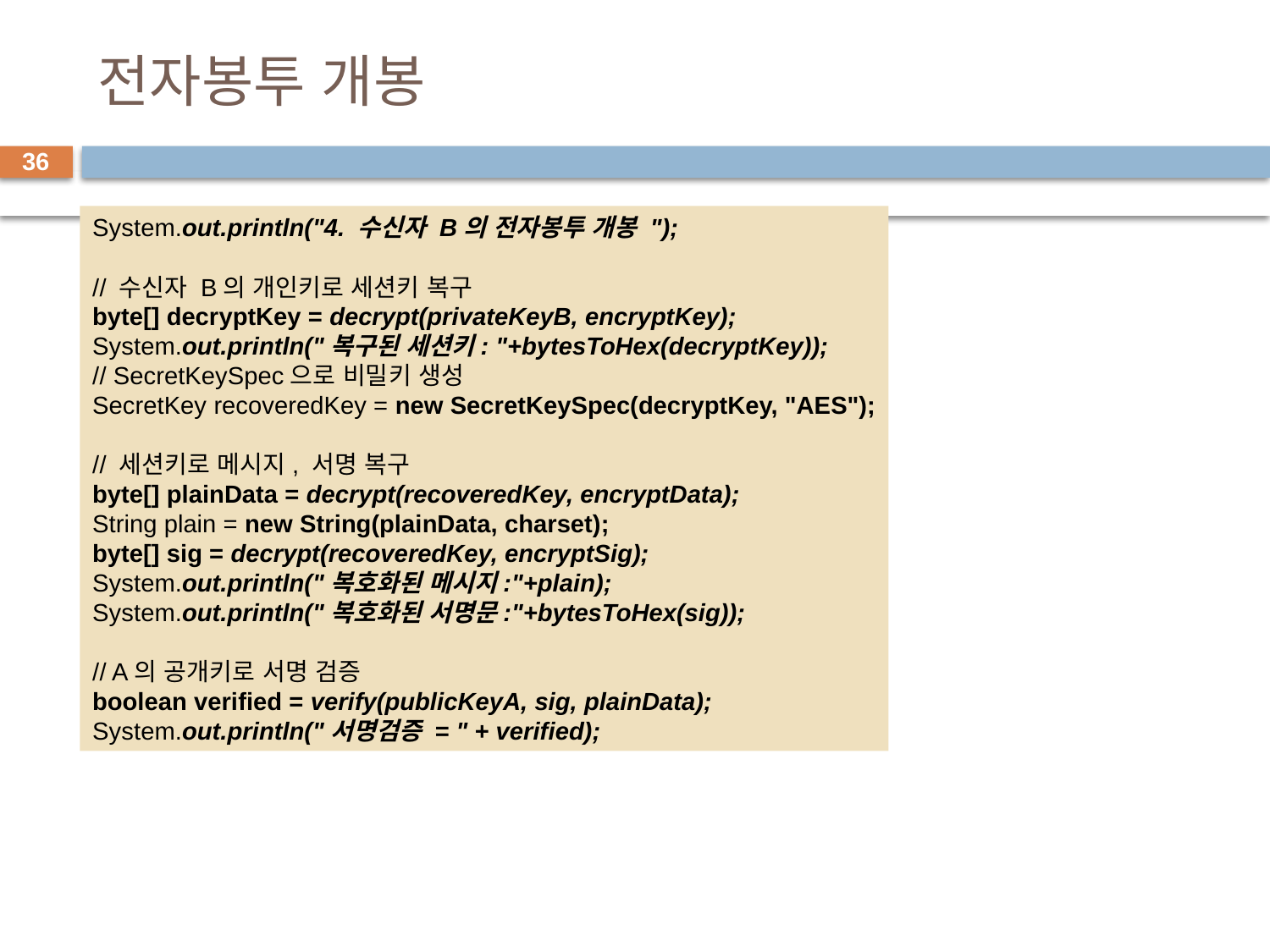

# 전자봉투 개봉
36
System.out.println("4. 수신자 B의 전자봉투 개봉 ");

// 수신자 B의 개인키로 세션키 복구
byte[] decryptKey = decrypt(privateKeyB, encryptKey);
System.out.println("복구된 세션키: "+bytesToHex(decryptKey));
// SecretKeySpec으로 비밀키 생성
SecretKey recoveredKey = new SecretKeySpec(decryptKey, "AES");

// 세션키로 메시지, 서명 복구
byte[] plainData = decrypt(recoveredKey, encryptData);
String plain = new String(plainData, charset);
byte[] sig = decrypt(recoveredKey, encryptSig);
System.out.println("복호화된 메시지:"+plain);
System.out.println("복호화된 서명문:"+bytesToHex(sig));

// A의 공개키로 서명 검증
boolean verified = verify(publicKeyA, sig, plainData);
System.out.println("서명검증 = " + verified);